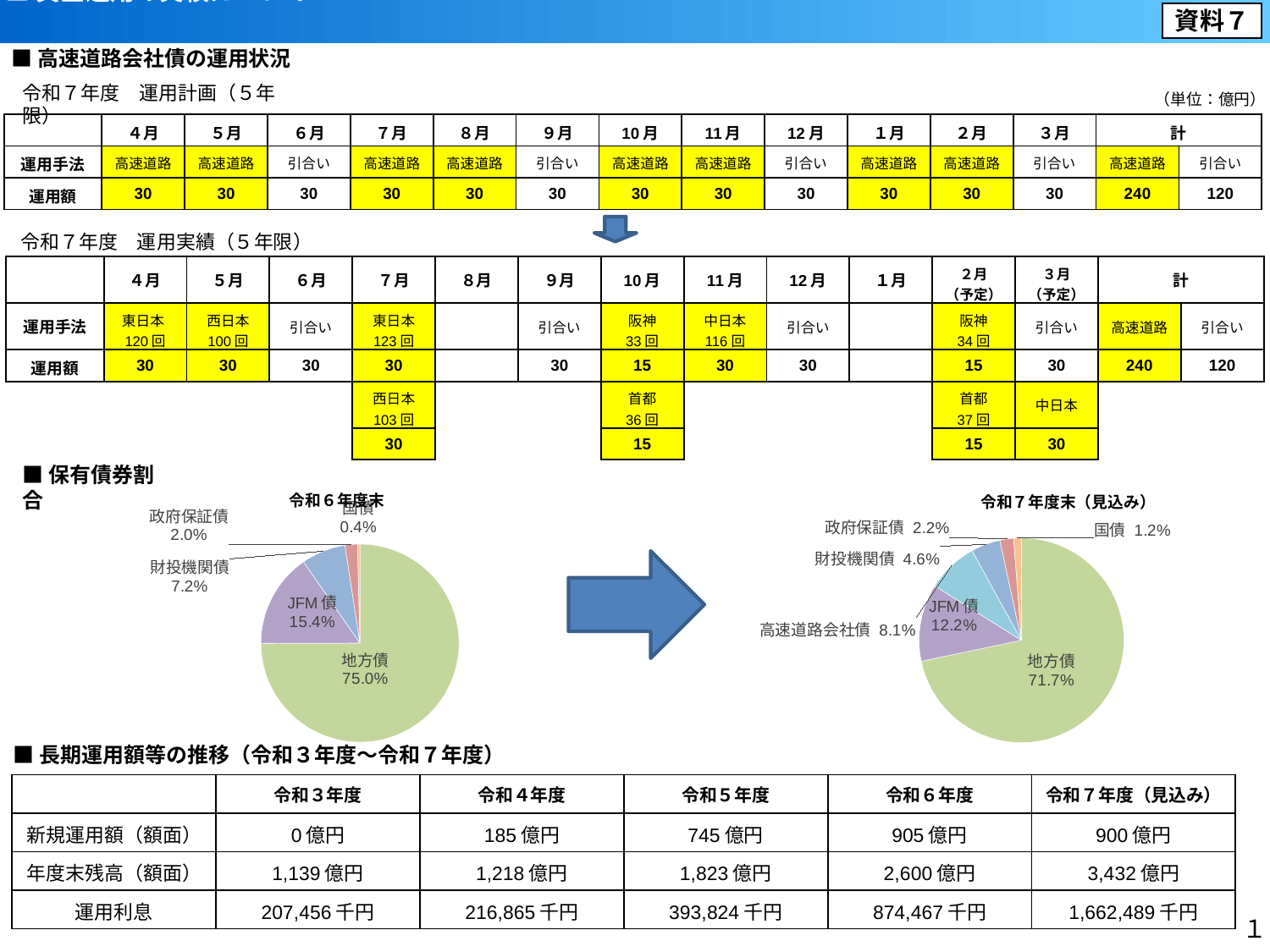

■資金運用の実績について
資料７
■高速道路会社債の運用状況
令和７年度　運用計画（５年限）
（単位：億円）
|  | ４月 | ５月 | ６月 | ７月 | ８月 | ９月 | 10月 | 11月 | 12月 | １月 | ２月 | ３月 | 計 |  |
| --- | --- | --- | --- | --- | --- | --- | --- | --- | --- | --- | --- | --- | --- | --- |
| 運用手法 | 高速道路 | 高速道路 | 引合い | 高速道路 | 高速道路 | 引合い | 高速道路 | 高速道路 | 引合い | 高速道路 | 高速道路 | 引合い | 高速道路 | 引合い |
| 運用額 | 30 | 30 | 30 | 30 | 30 | 30 | 30 | 30 | 30 | 30 | 30 | 30 | 240 | 120 |

令和７年度　運用実績（５年限）
|  | ４月 | ５月 | ６月 | ７月 | ８月 | ９月 | 10月 | 11月 | 12月 | １月 | ２月 （予定） | ３月 （予定） | 計 |  |
| --- | --- | --- | --- | --- | --- | --- | --- | --- | --- | --- | --- | --- | --- | --- |
| 運用手法 | 東日本120回 | 西日本 100回 | 引合い | 東日本 123回 |  | 引合い | 阪神 33回 | 中日本 116回 | 引合い |  | 阪神 34回 | 引合い | 高速道路 | 引合い |
| 運用額 | 30 | 30 | 30 | 30 |  | 30 | 15 | 30 | 30 |  | 15 | 30 | 240 | 120 |
|  |  |  |  | 西日本 103回 |  |  | 首都 36回 |  |  |  | 首都 37回 | 中日本 |  |  |
|  |  |  |  | 30 |  |  | 15 |  |  |  | 15 | 30 |  |  |
■保有債券割合

### Chart

| Category | 集計 |
|---|---|
| 地方債 | 246100.0 |
| JFM債 | 41900.0 |
| 高速道路会社債 | 27700.0 |
| 財投機関債 | 15900.0 |
| 政府保証債 | 7400.0 |
| 国債 | 4200.0 |
令和６年度末
令和７年度末（見込み）

### Chart

| Category | 集計 |
|---|---|
| 地方債 | 194900.0 |
| JFM債 | 40000.0 |
| 財投機関債 | 18800.0 |
| 政府保証債 | 5300.0 |
| 国債 | 1000.0 |
■長期運用額等の推移（令和３年度～令和７年度）
|  | 令和３年度 | 令和４年度 | 令和５年度 | 令和６年度 | 令和７年度（見込み） |
| --- | --- | --- | --- | --- | --- |
| 新規運用額（額面） | 0億円 | 185億円 | 745億円 | 905億円 | 900億円 |
| 年度末残高（額面） | 1,139億円 | 1,218億円 | 1,823億円 | 2,600億円 | 3,432億円 |
| 運用利息 | 207,456千円 | 216,865千円 | 393,824千円 | 874,467千円 | 1,662,489千円 |
１